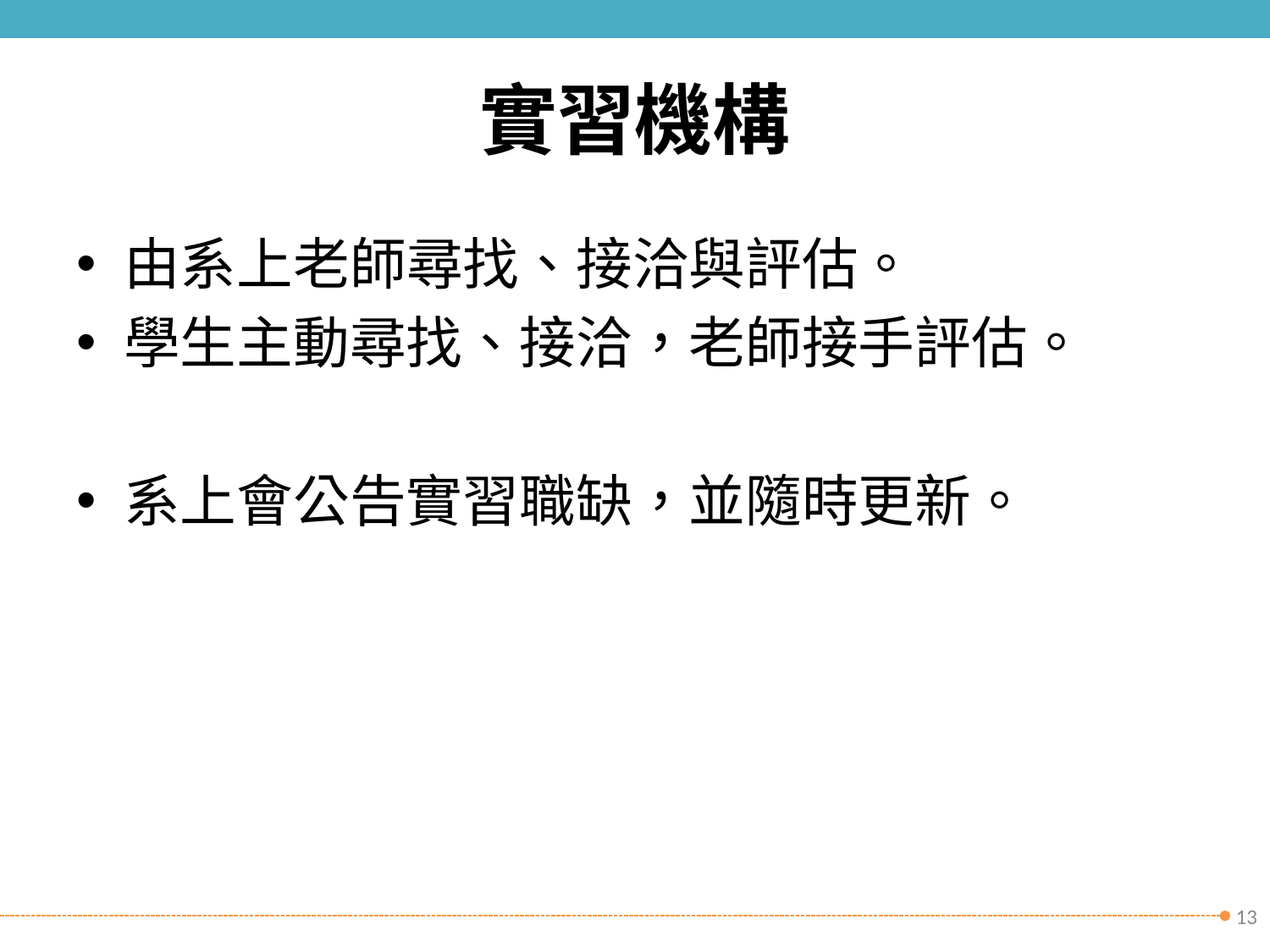

# 實習機構
由系上老師尋找、接洽與評估。
學生主動尋找、接洽，老師接手評估。

系上會公告實習職缺，並隨時更新。

13